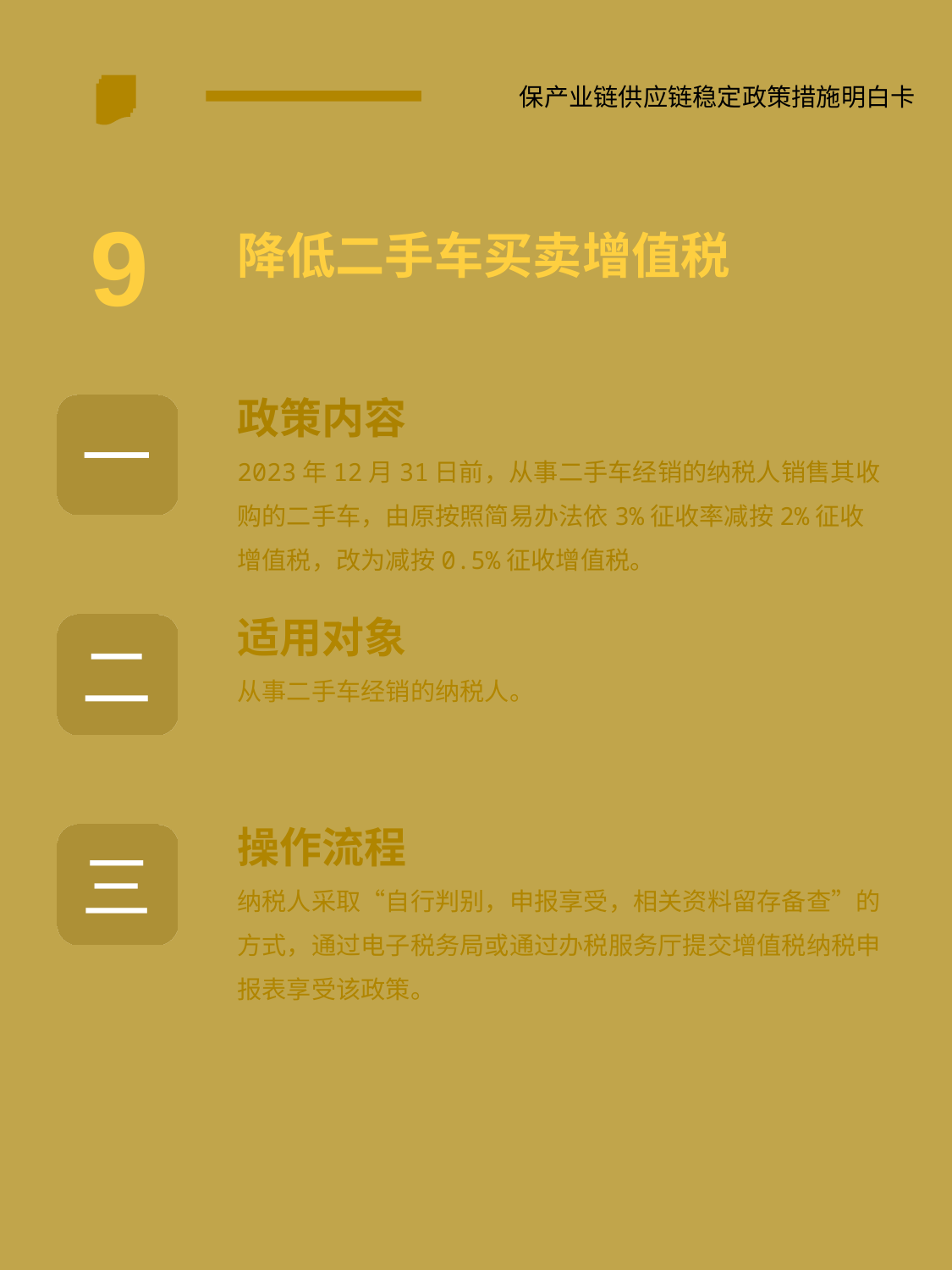

保产业链供应链稳定政策措施明白卡

9
降低二手车买卖增值税
政策内容
2023年12月31日前，从事二手车经销的纳税人销售其收购的二手车，由原按照简易办法依3%征收率减按2%征收增值税，改为减按0.5%征收增值税。
一
适用对象
从事二手车经销的纳税人。
二
操作流程
纳税人采取“自行判别，申报享受，相关资料留存备查”的方式，通过电子税务局或通过办税服务厅提交增值税纳税申报表享受该政策。
三